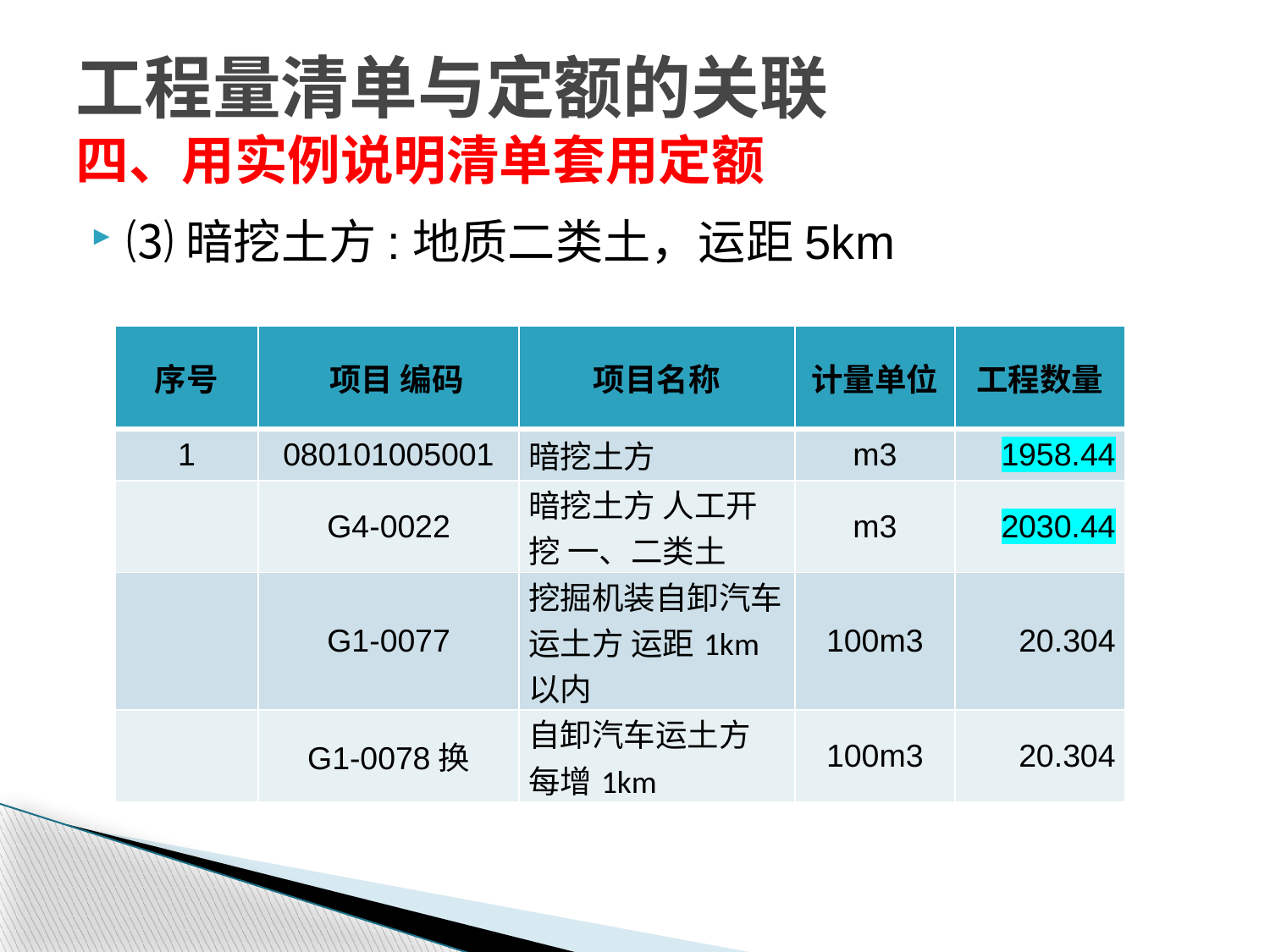

# 工程量清单与定额的关联 四、用实例说明清单套用定额
⑶暗挖土方:地质二类土，运距5km

| 序号 | 项目 编码 | 项目名称 | 计量单位 | 工程数量 |
| --- | --- | --- | --- | --- |
| 1 | 080101005001 | 暗挖土方 | m3 | 1958.44 |
|  | G4-0022 | 暗挖土方 人工开挖 一、二类土 | m3 | 2030.44 |
|  | G1-0077 | 挖掘机装自卸汽车运土方 运距1km以内 | 100m3 | 20.304 |
|  | G1-0078换 | 自卸汽车运土方 每增1km | 100m3 | 20.304 |